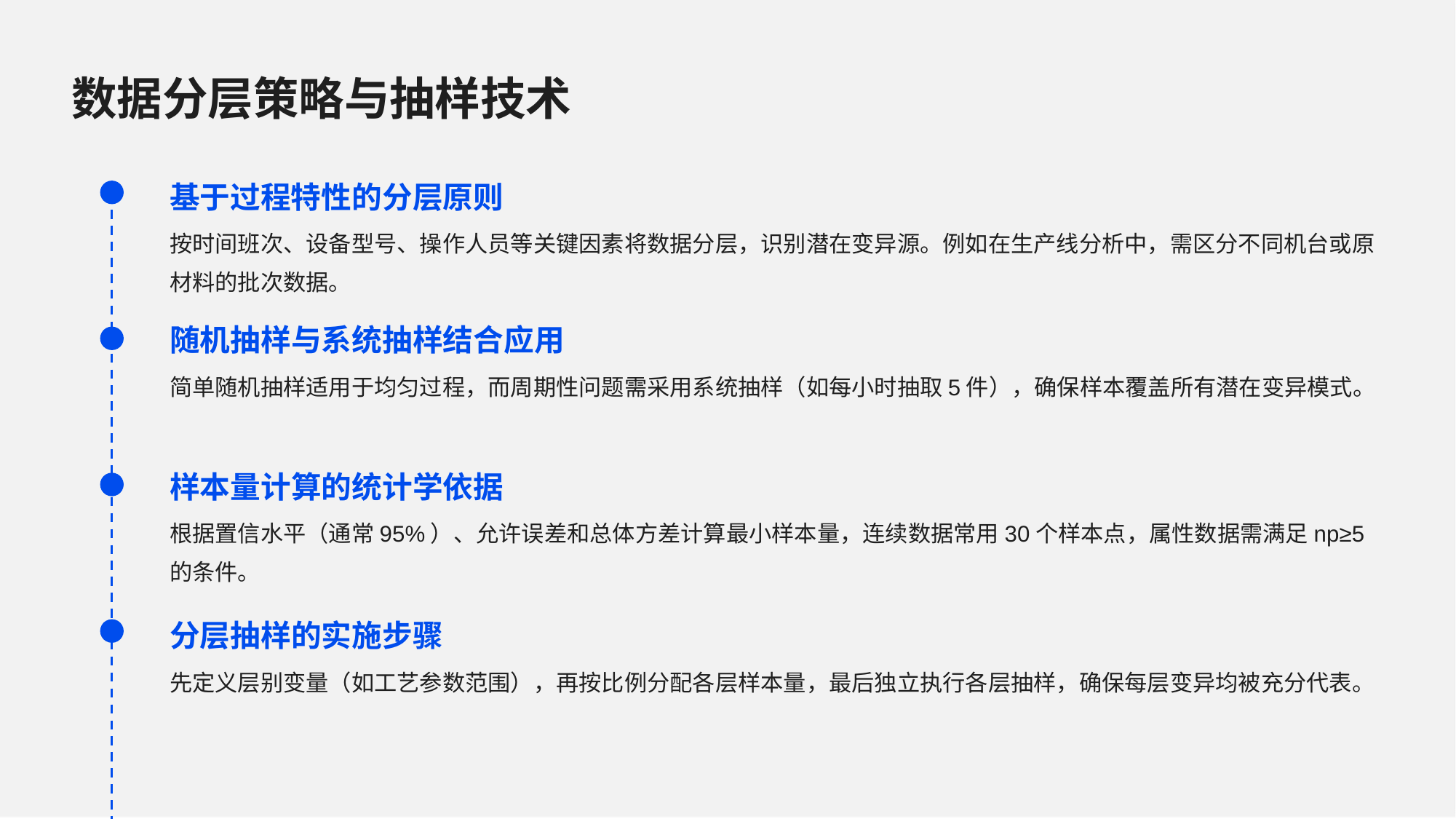

数据分层策略与抽样技术
基于过程特性的分层原则

按时间班次、设备型号、操作人员等关键因素将数据分层，识别潜在变异源。例如在生产线分析中，需区分不同机台或原材料的批次数据。
随机抽样与系统抽样结合应用

简单随机抽样适用于均匀过程，而周期性问题需采用系统抽样（如每小时抽取5件），确保样本覆盖所有潜在变异模式。
样本量计算的统计学依据

根据置信水平（通常95%）、允许误差和总体方差计算最小样本量，连续数据常用30个样本点，属性数据需满足np≥5的条件。
分层抽样的实施步骤

先定义层别变量（如工艺参数范围），再按比例分配各层样本量，最后独立执行各层抽样，确保每层变异均被充分代表。